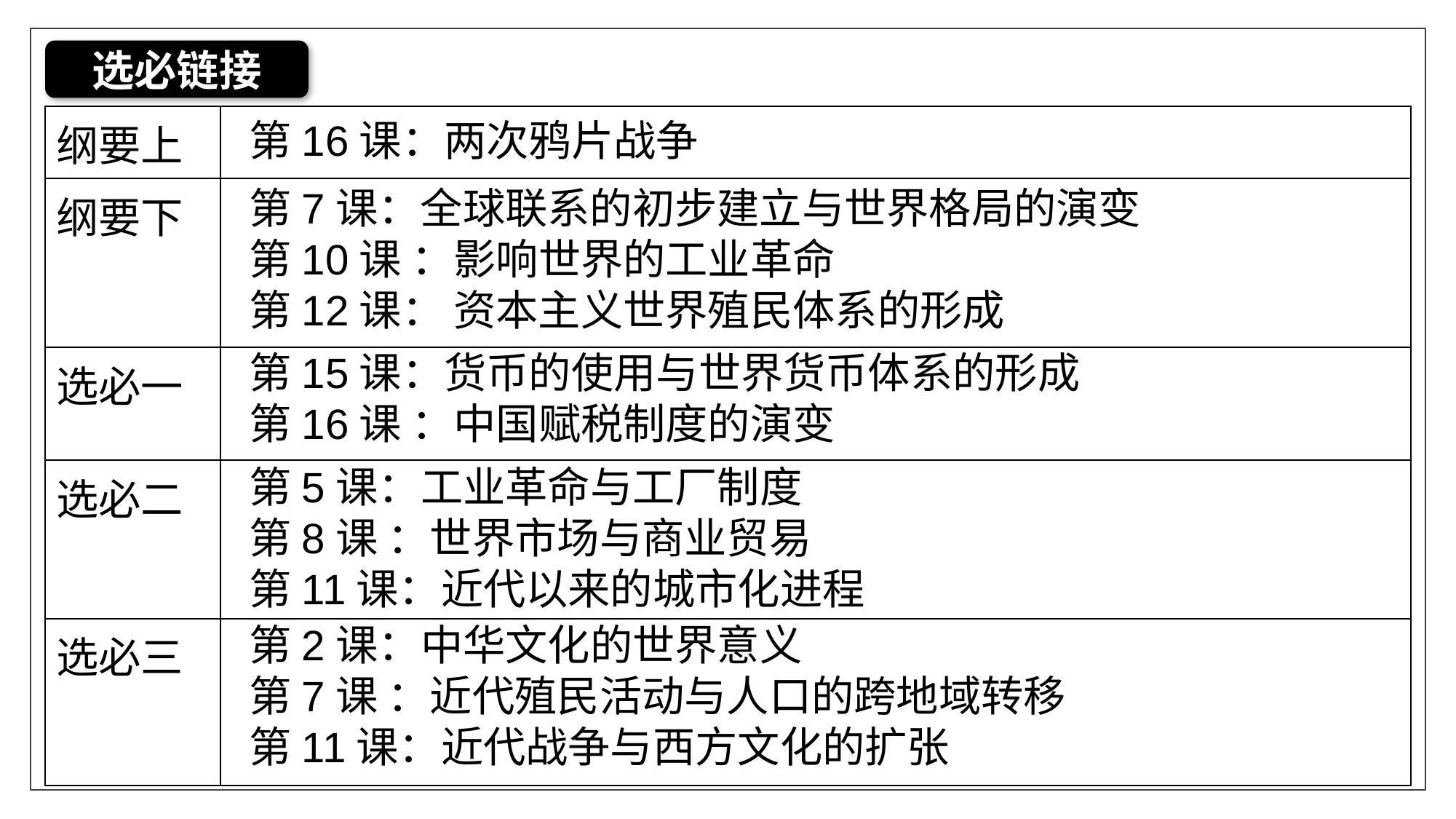

选必链接
| 纲要上 |  |
| --- | --- |
| 纲要下 |  |
| 选必一 |  |
| 选必二 |  |
| 选必三 |  |
第16课：两次鸦片战争
第7课：全球联系的初步建立与世界格局的演变
第10课 ：影响世界的工业革命
第12课： 资本主义世界殖民体系的形成
第15课：货币的使用与世界货币体系的形成
第16课 ：中国赋税制度的演变
第5课：工业革命与工厂制度
第8课 ：世界市场与商业贸易
第11课：近代以来的城市化进程
第2课：中华文化的世界意义
第7课 ：近代殖民活动与人口的跨地域转移
第11课：近代战争与西方文化的扩张